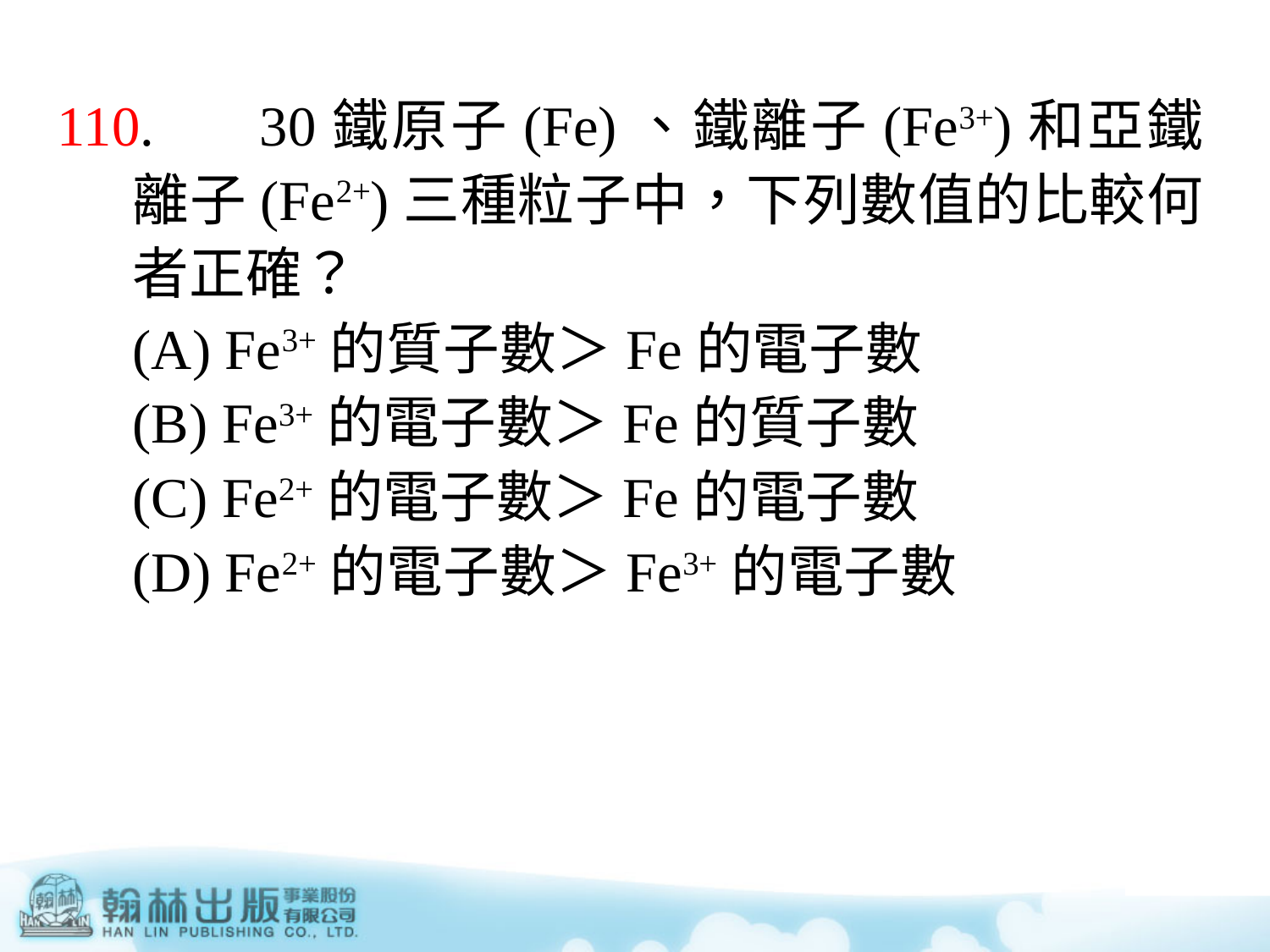

110.	30鐵原子(Fe)、鐵離子(Fe3+)和亞鐵離子(Fe2+)三種粒子中，下列數值的比較何者正確？
	(A) Fe3+的質子數＞Fe的電子數
	(B) Fe3+的電子數＞Fe的質子數
	(C) Fe2+的電子數＞Fe的電子數
	(D) Fe2+的電子數＞Fe3+的電子數